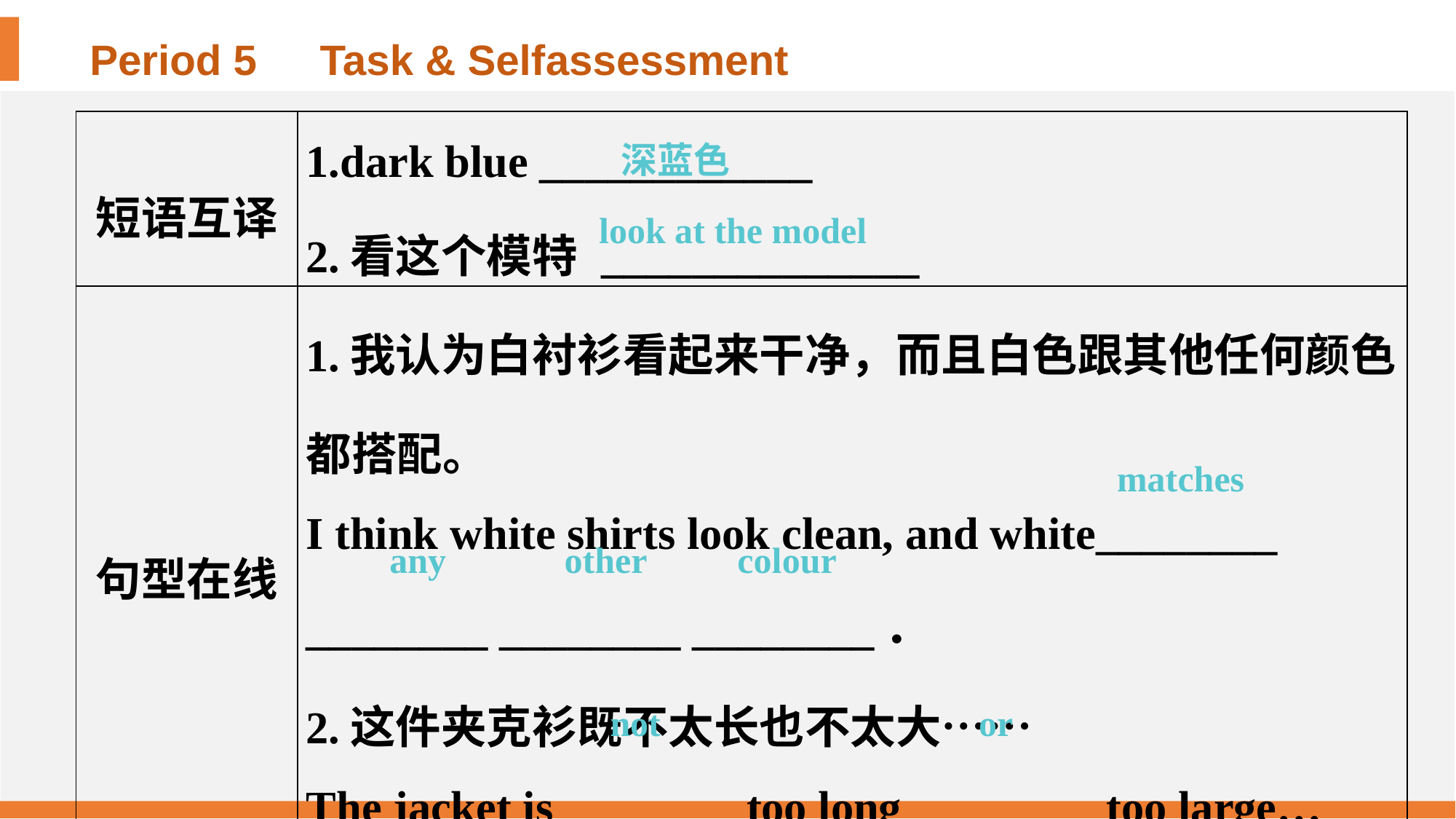

| 短语互译 | 1.dark blue \_\_\_\_\_\_\_\_\_\_\_\_ 2.看这个模特 \_\_\_\_\_\_\_\_\_\_\_\_\_\_ |
| --- | --- |
| 句型在线 | 1.我认为白衬衫看起来干净，而且白色跟其他任何颜色都搭配。 I think white shirts look clean, and white\_\_\_\_\_\_\_\_ \_\_\_\_\_\_\_\_ \_\_\_\_\_\_\_\_ \_\_\_\_\_\_\_\_． 2.这件夹克衫既不太长也不太大…… The jacket is\_\_\_\_\_\_\_\_ too long \_\_\_\_\_\_\_\_ too large… |
深蓝色
look at the model
matches
any             other          colour
not                                   or